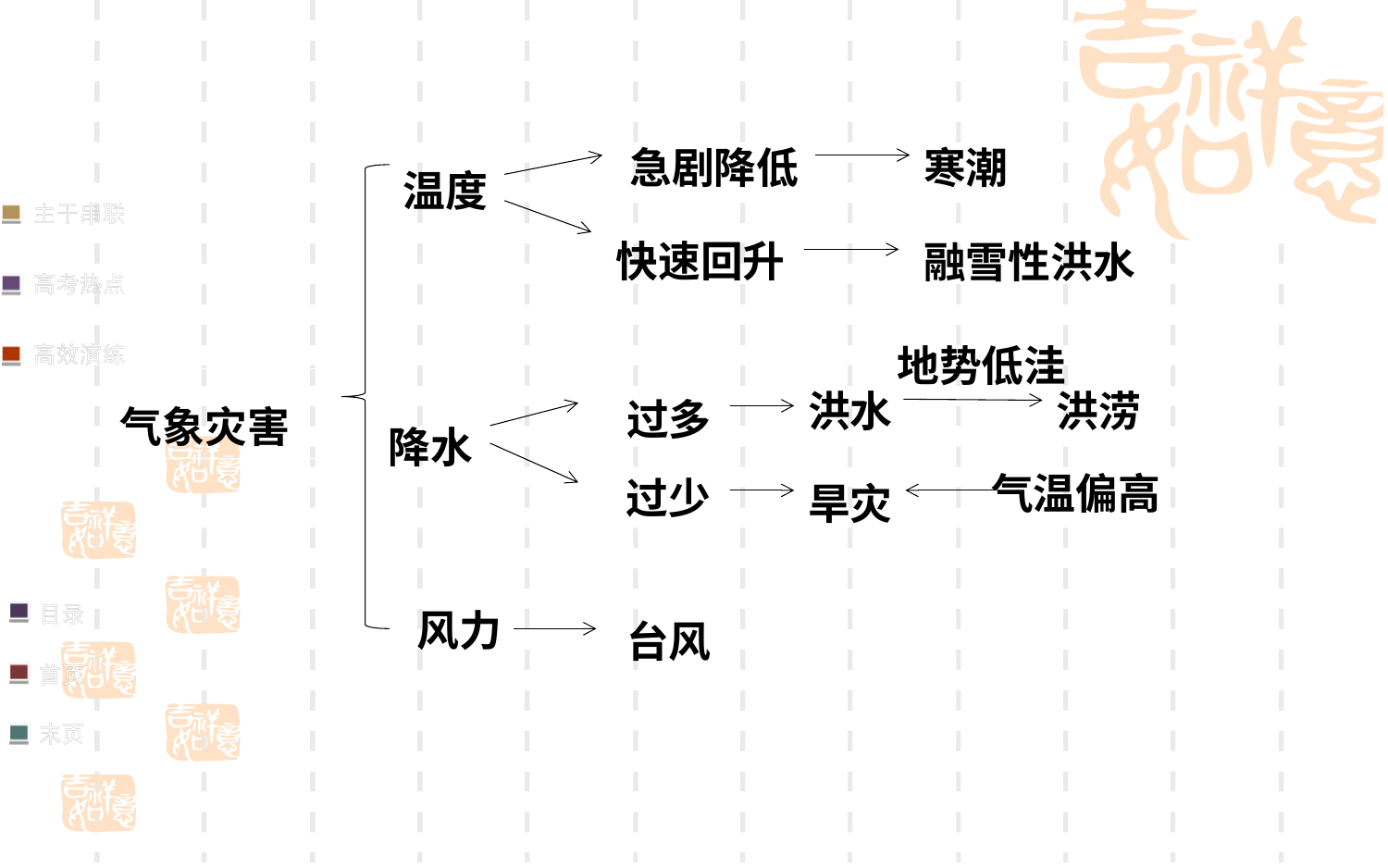

急剧降低
寒潮
温度
快速回升
融雪性洪水

地势低洼
洪涝
洪水
过多
降水
气温偏高
过少
旱灾
气象灾害
风力
台风